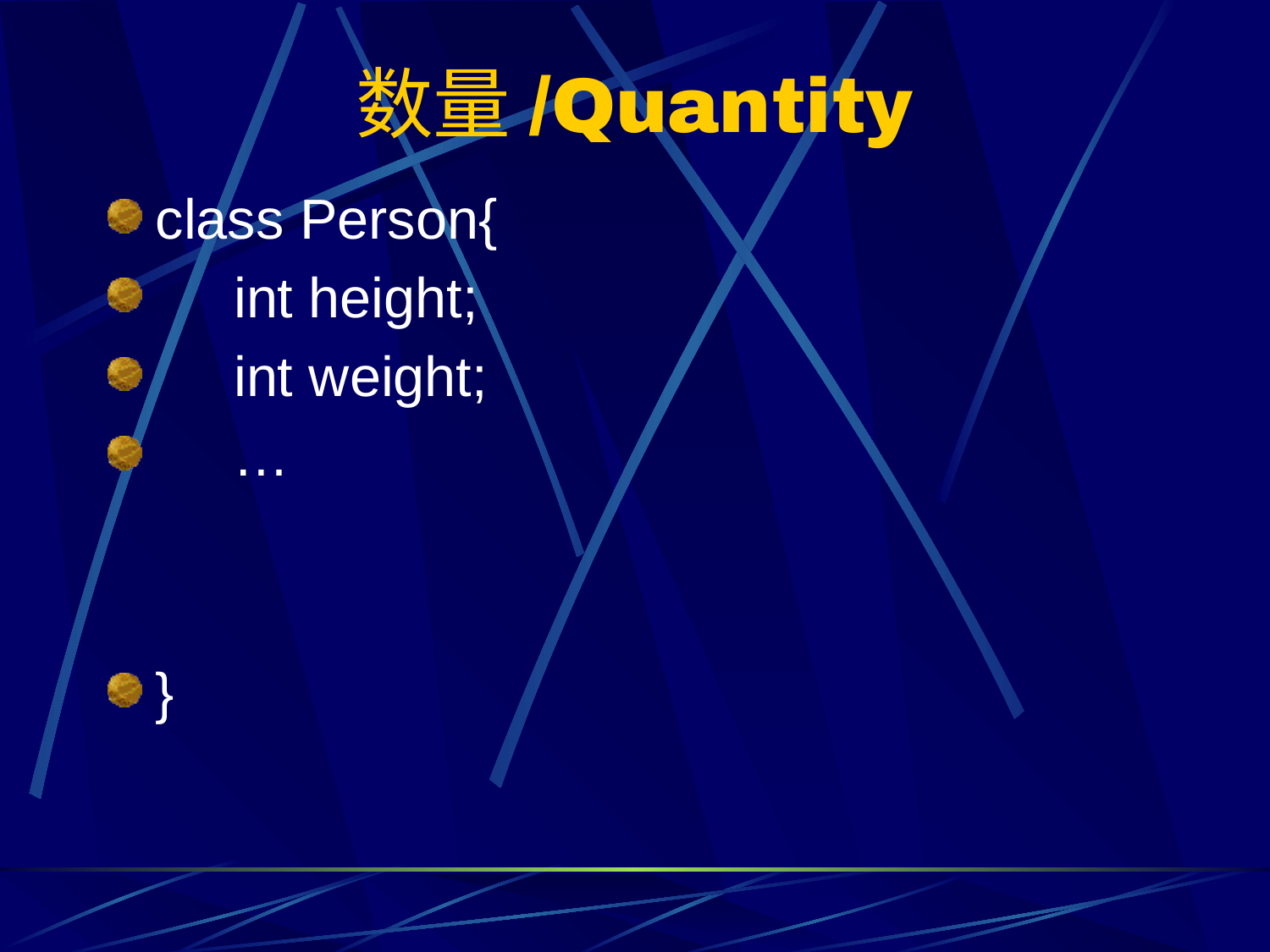

# 数量/Quantity
class Person{
     int height;
     int weight;
     …

}